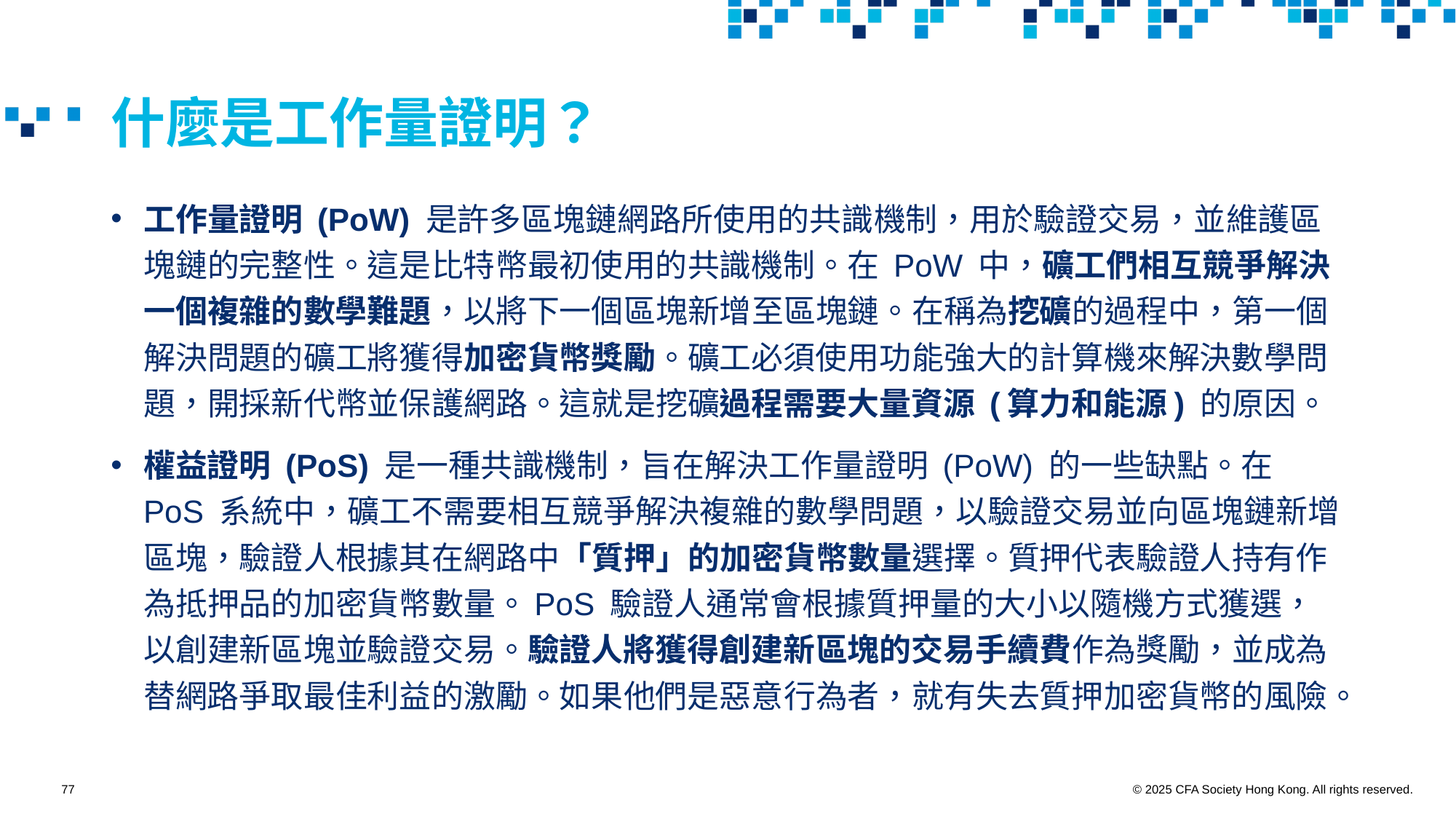

# 什麼是工作量證明？
工作量證明 (PoW) 是許多區塊鏈網路所使用的共識機制，用於驗證交易，並維護區塊鏈的完整性。這是比特幣最初使用的共識機制。在 PoW 中，礦工們相互競爭解決一個複雜的數學難題，以將下一個區塊新增至區塊鏈。在稱為挖礦的過程中，第一個解決問題的礦工將獲得加密貨幣獎勵。礦工必須使用功能強大的計算機來解決數學問題，開採新代幣並保護網路。這就是挖礦過程需要大量資源 (算力和能源) 的原因。
權益證明 (PoS) 是一種共識機制，旨在解決工作量證明 (PoW) 的一些缺點。在 PoS 系統中，礦工不需要相互競爭解決複雜的數學問題，以驗證交易並向區塊鏈新增區塊，驗證人根據其在網路中「質押」的加密貨幣數量選擇。質押代表驗證人持有作為抵押品的加密貨幣數量。PoS 驗證人通常會根據質押量的大小以隨機方式獲選，以創建新區塊並驗證交易。驗證人將獲得創建新區塊的交易手續費作為獎勵，並成為替網路爭取最佳利益的激勵。如果他們是惡意行為者，就有失去質押加密貨幣的風險。
77
© 2025 CFA Society Hong Kong. All rights reserved.